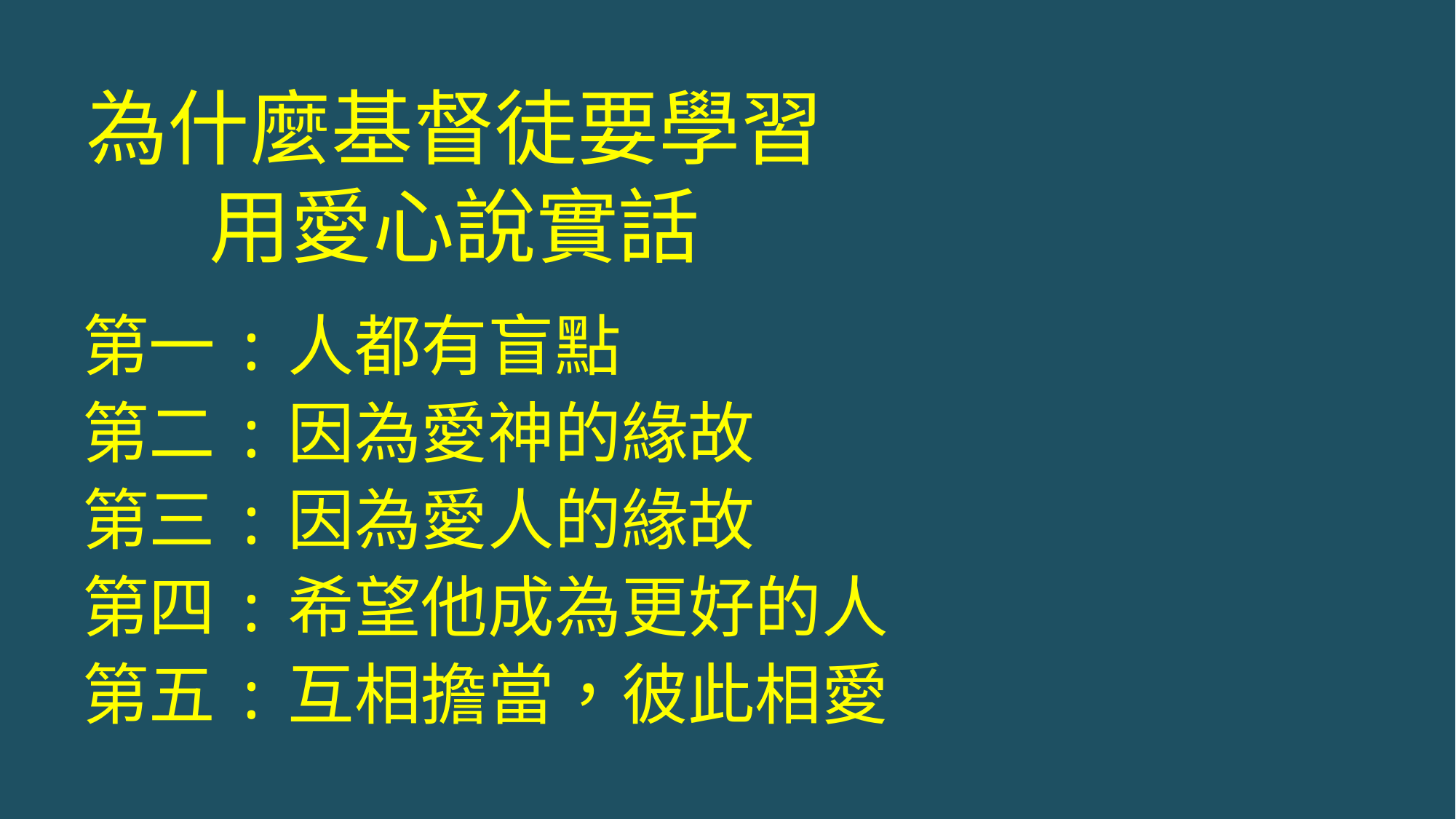

為什麼基督徒要學習
用愛心說實話
第一:人都有盲點
第二:因為愛神的緣故
第三:因為愛人的緣故
第四:希望他成為更好的人
第五:互相擔當，彼此相愛